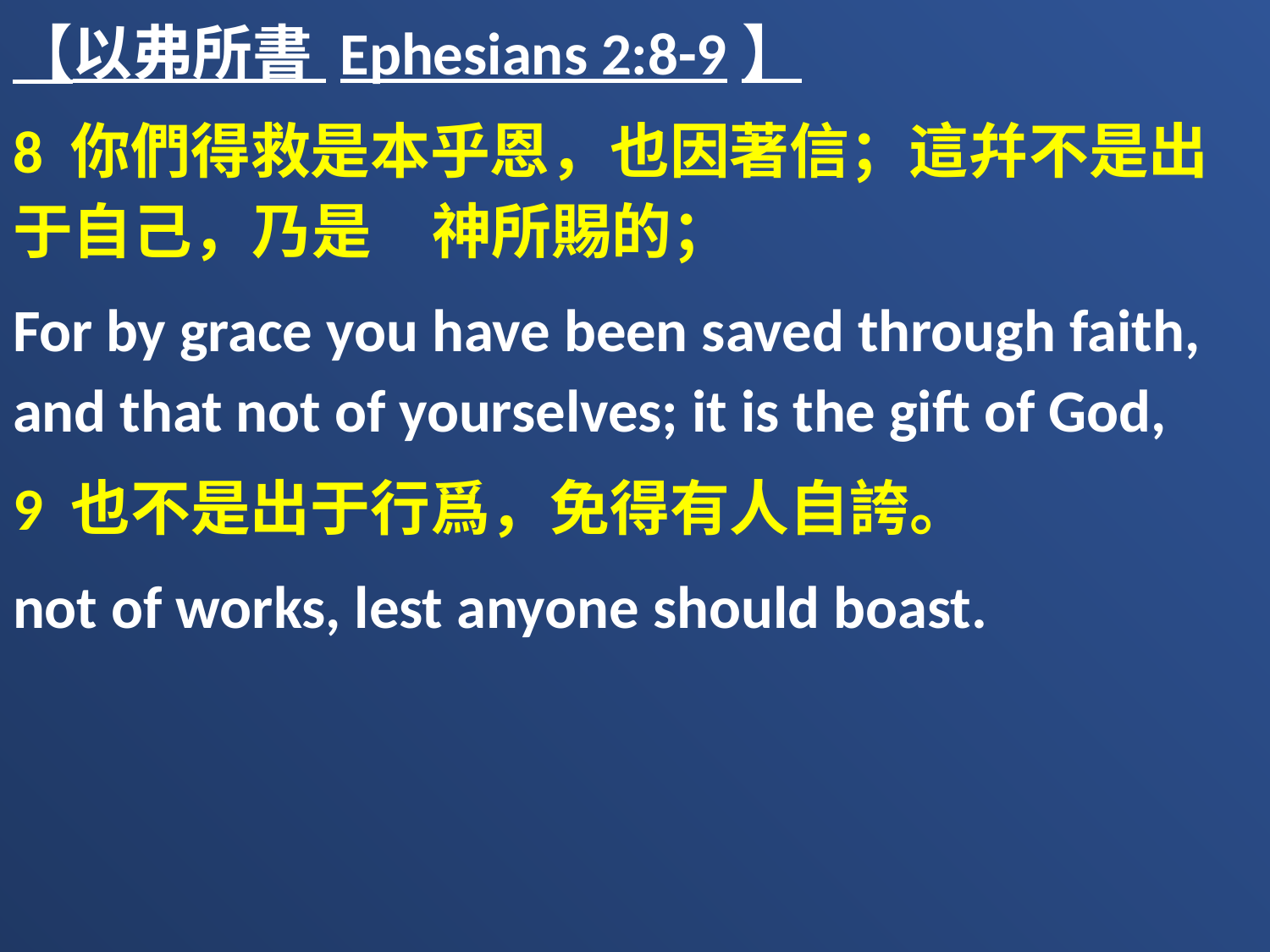

【以弗所書 Ephesians 2:8-9】
8 你們得救是本乎恩，也因著信；這幷不是出于自己，乃是　神所賜的；
For by grace you have been saved through faith, and that not of yourselves; it is the gift of God,
9 也不是出于行爲，免得有人自誇。
not of works, lest anyone should boast.